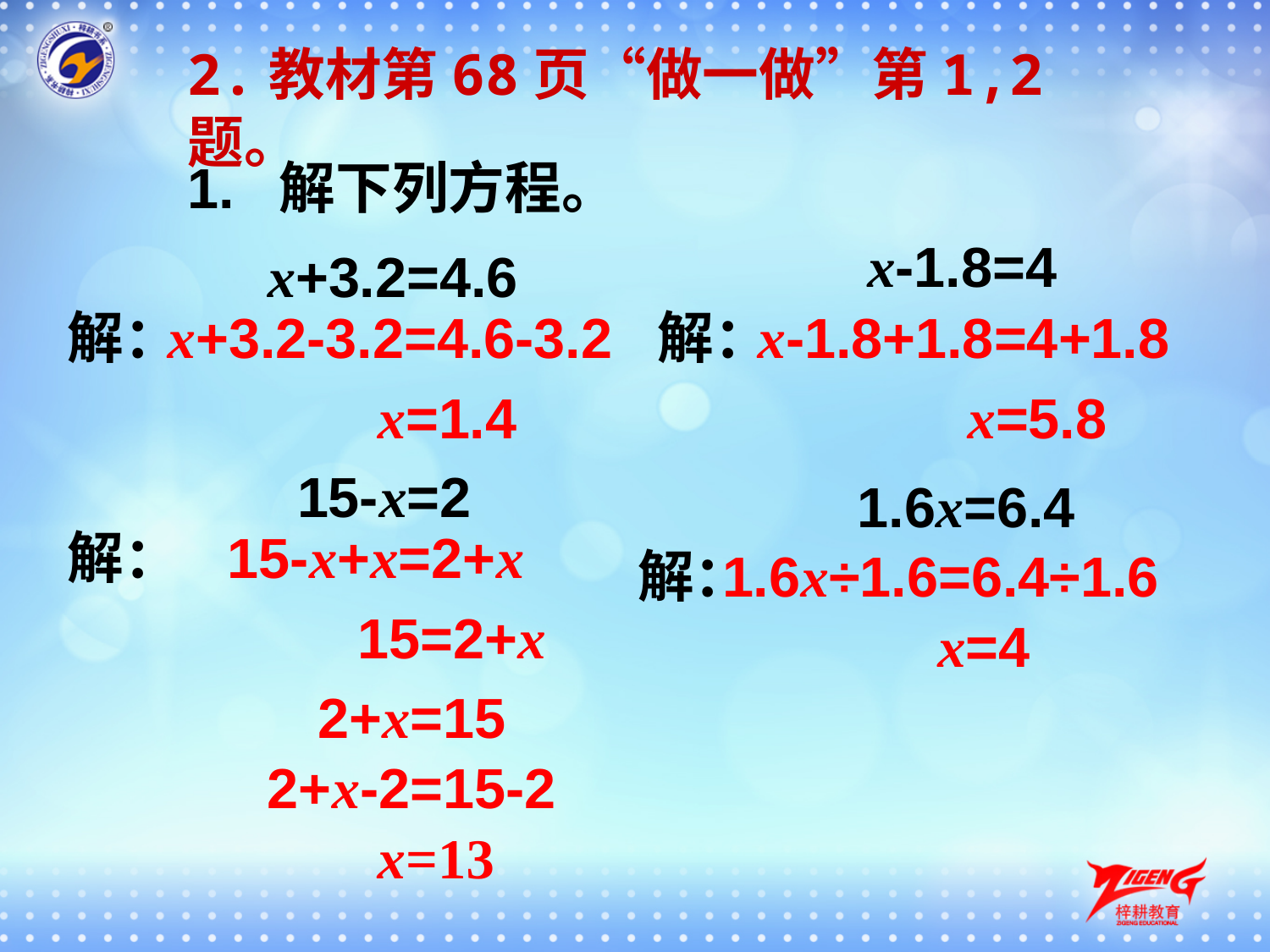

2.教材第68页“做一做”第1,2题。
1.  解下列方程。
x-1.8=4
x+3.2=4.6
解：
x+3.2-3.2=4.6-3.2
解：
x-1.8+1.8=4+1.8
x=1.4
x=5.8
15-x=2
1.6x=6.4
解：
15-x+x=2+x
解：
1.6x÷1.6=6.4÷1.6
15=2+x
x=4
2+x=15
2+x-2=15-2
x=13